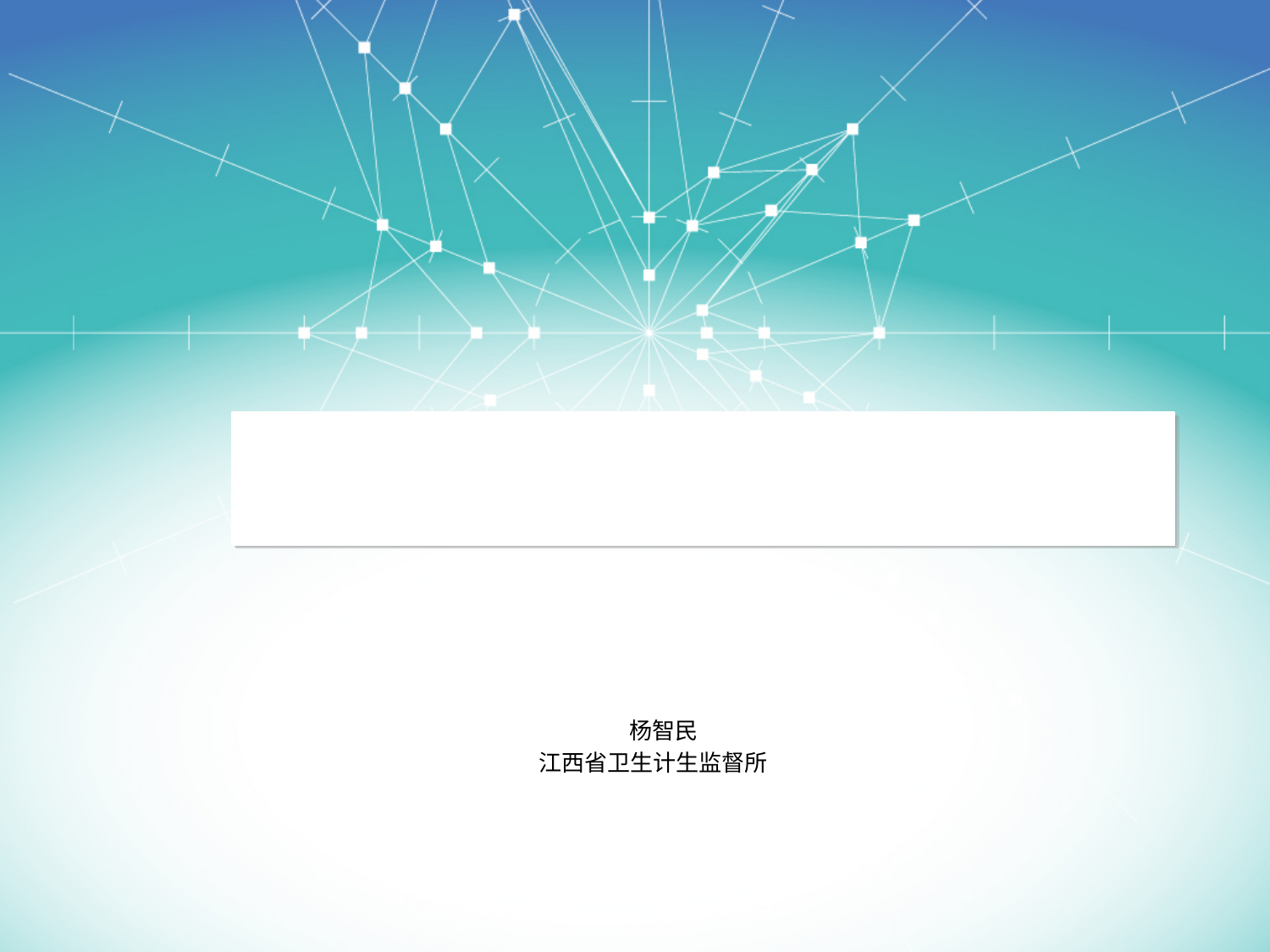

# 放射卫生监督和典型案例 ---介入放射学和X射线影像诊断篇

           杨智民
       江西省卫生计生监督所